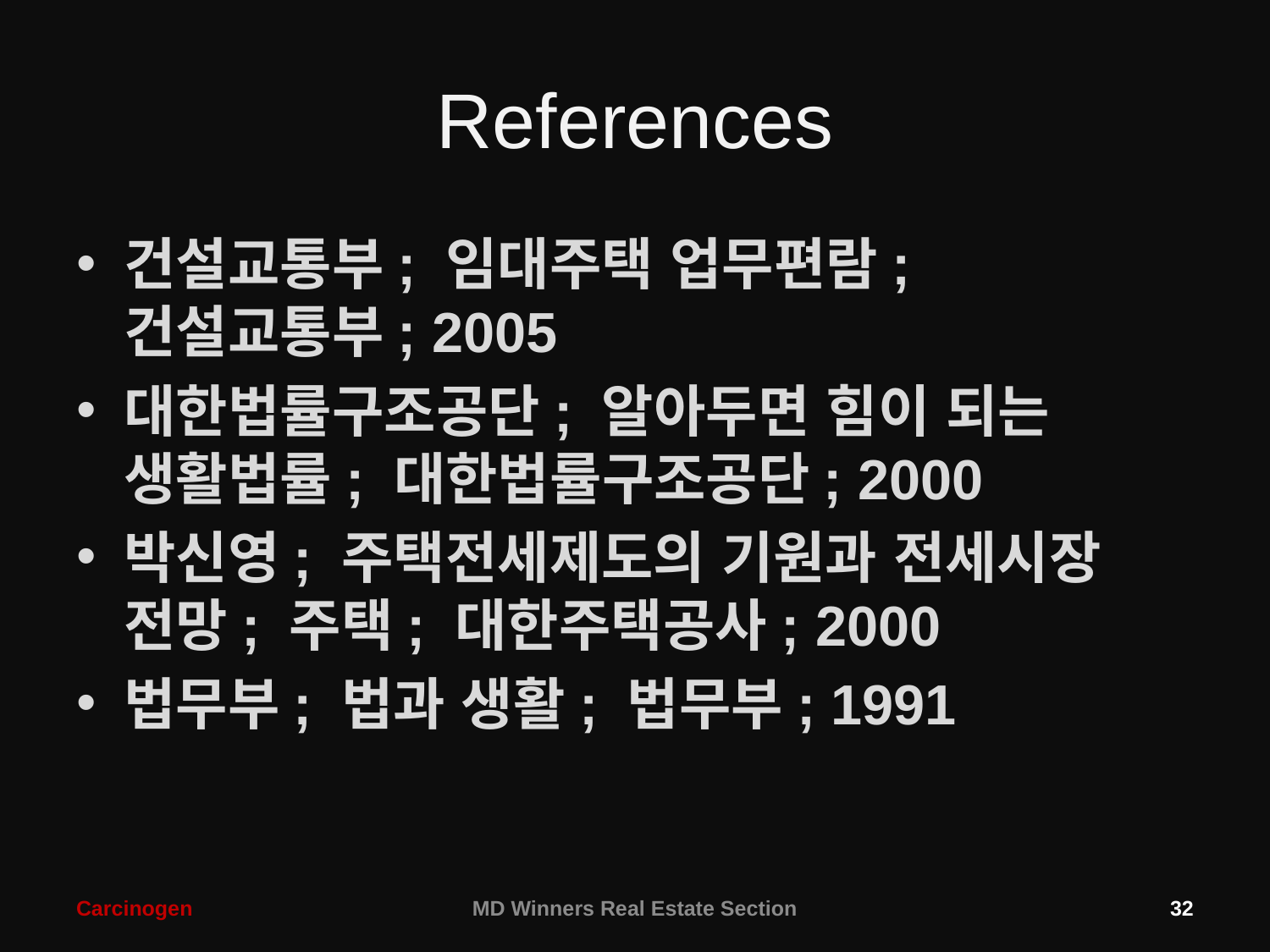

# References
건설교통부; 임대주택 업무편람; 건설교통부; 2005
대한법률구조공단; 알아두면 힘이 되는 생활법률; 대한법률구조공단; 2000
박신영; 주택전세제도의 기원과 전세시장 전망; 주택; 대한주택공사; 2000
법무부; 법과 생활; 법무부; 1991
Carcinogen
MD Winners Real Estate Section
32